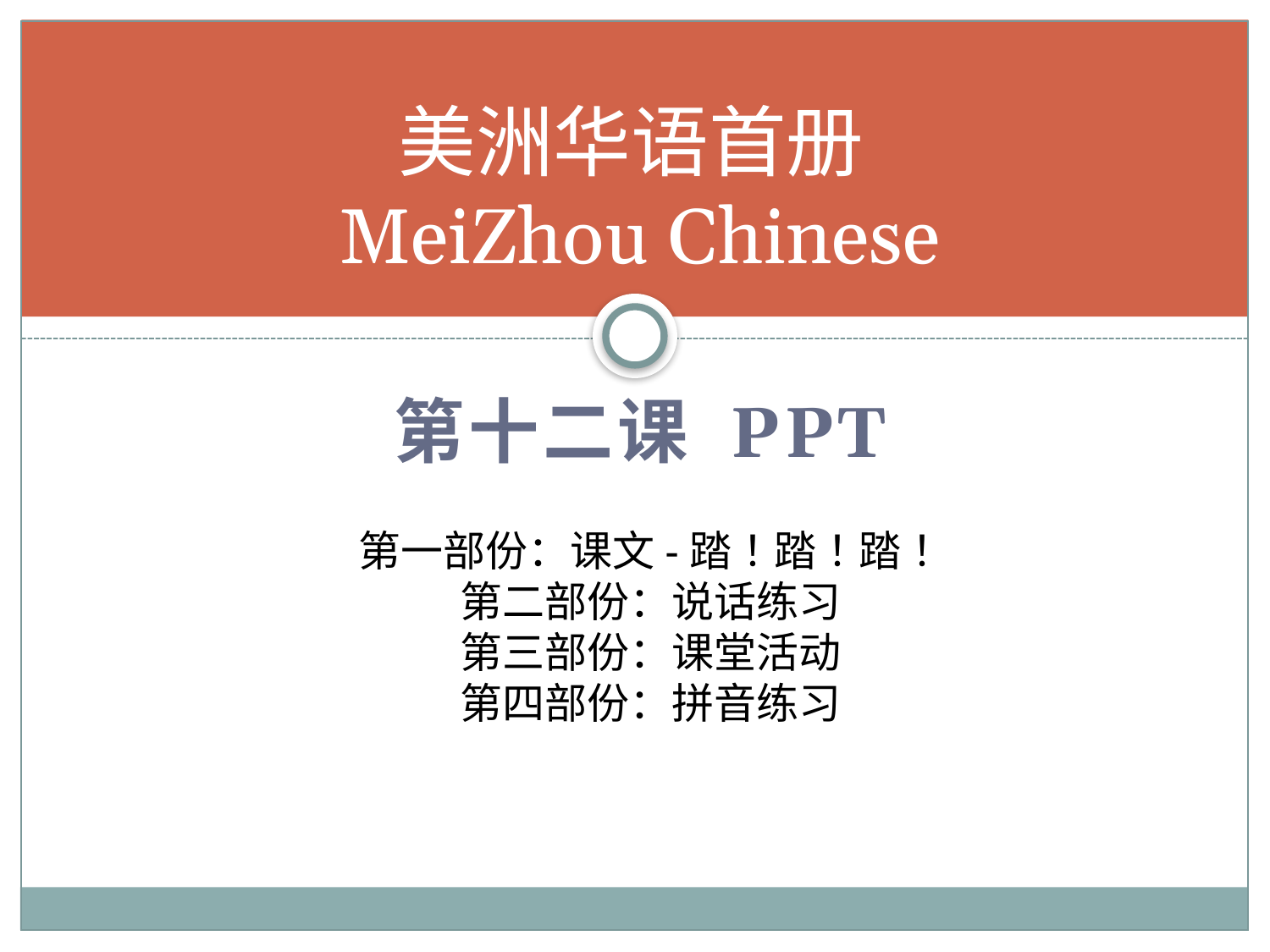

# 美洲华语首册 MeiZhou Chinese
第十二课 ppt
第一部份：课文-踏！踏！踏！
第二部份：说话练习
第三部份：课堂活动
第四部份：拼音练习